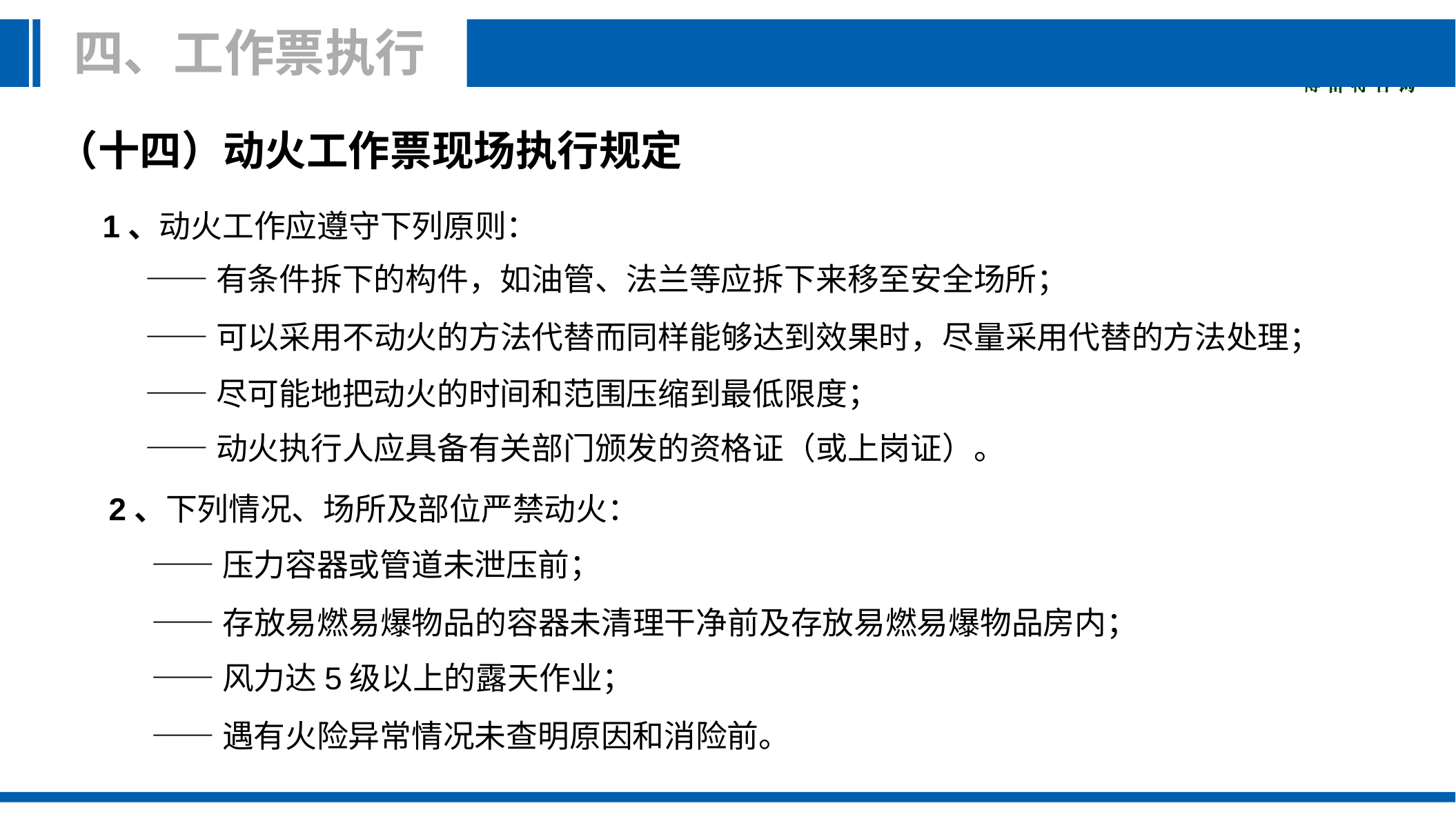

四、工作票执行
 （十四）动火工作票现场执行规定
 1、动火工作应遵守下列原则：
——有条件拆下的构件，如油管、法兰等应拆下来移至安全场所；
——可以采用不动火的方法代替而同样能够达到效果时，尽量采用代替的方法处理；
——尽可能地把动火的时间和范围压缩到最低限度；
——动火执行人应具备有关部门颁发的资格证（或上岗证）。
 2、下列情况、场所及部位严禁动火：
——压力容器或管道未泄压前；
——存放易燃易爆物品的容器未清理干净前及存放易燃易爆物品房内；
——风力达5级以上的露天作业；
——遇有火险异常情况未查明原因和消险前。